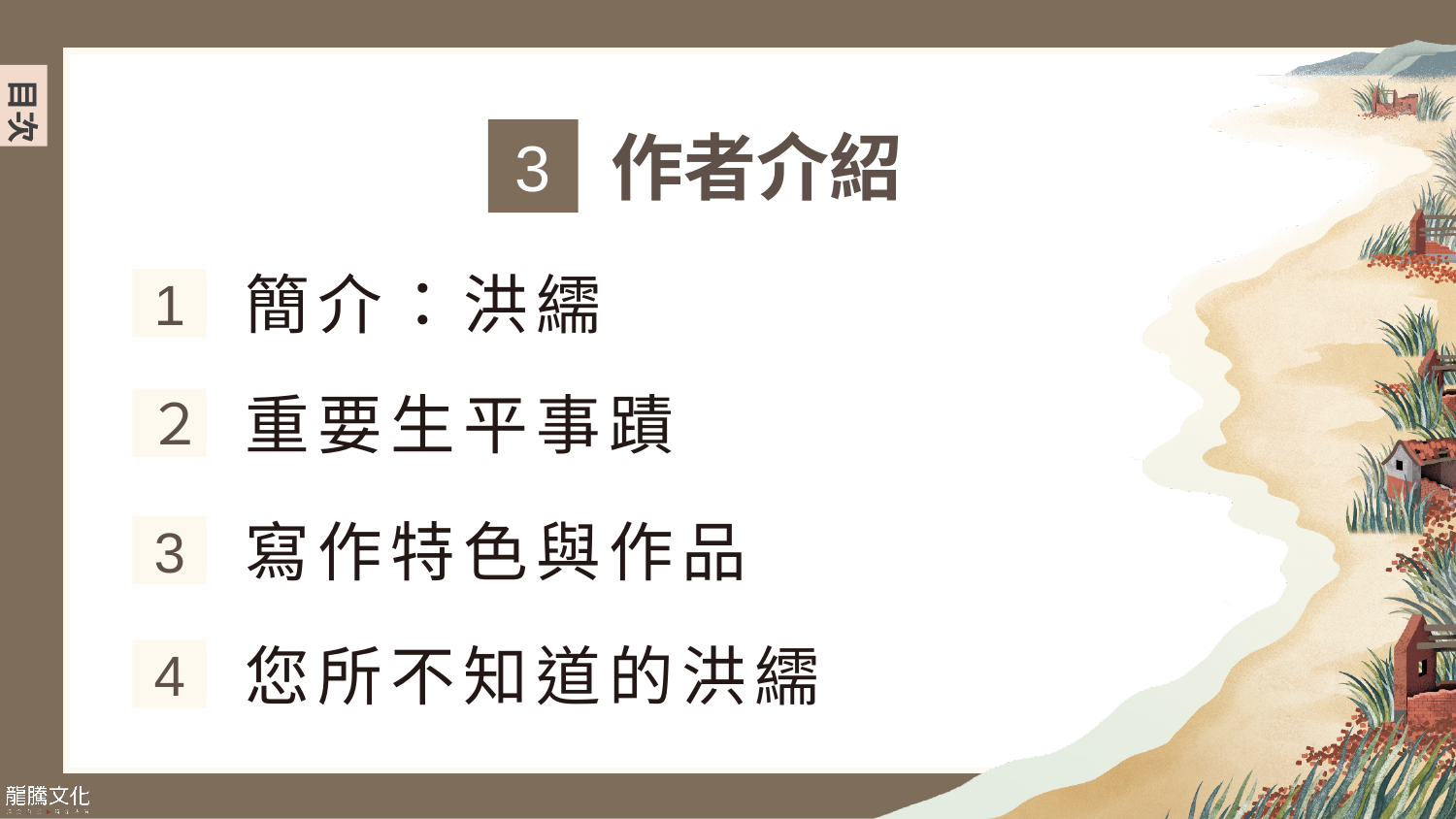

作者介紹
3
簡介：洪繻

1
重要生平事蹟

２
寫作特色與作品

3
您所不知道的洪繻

4